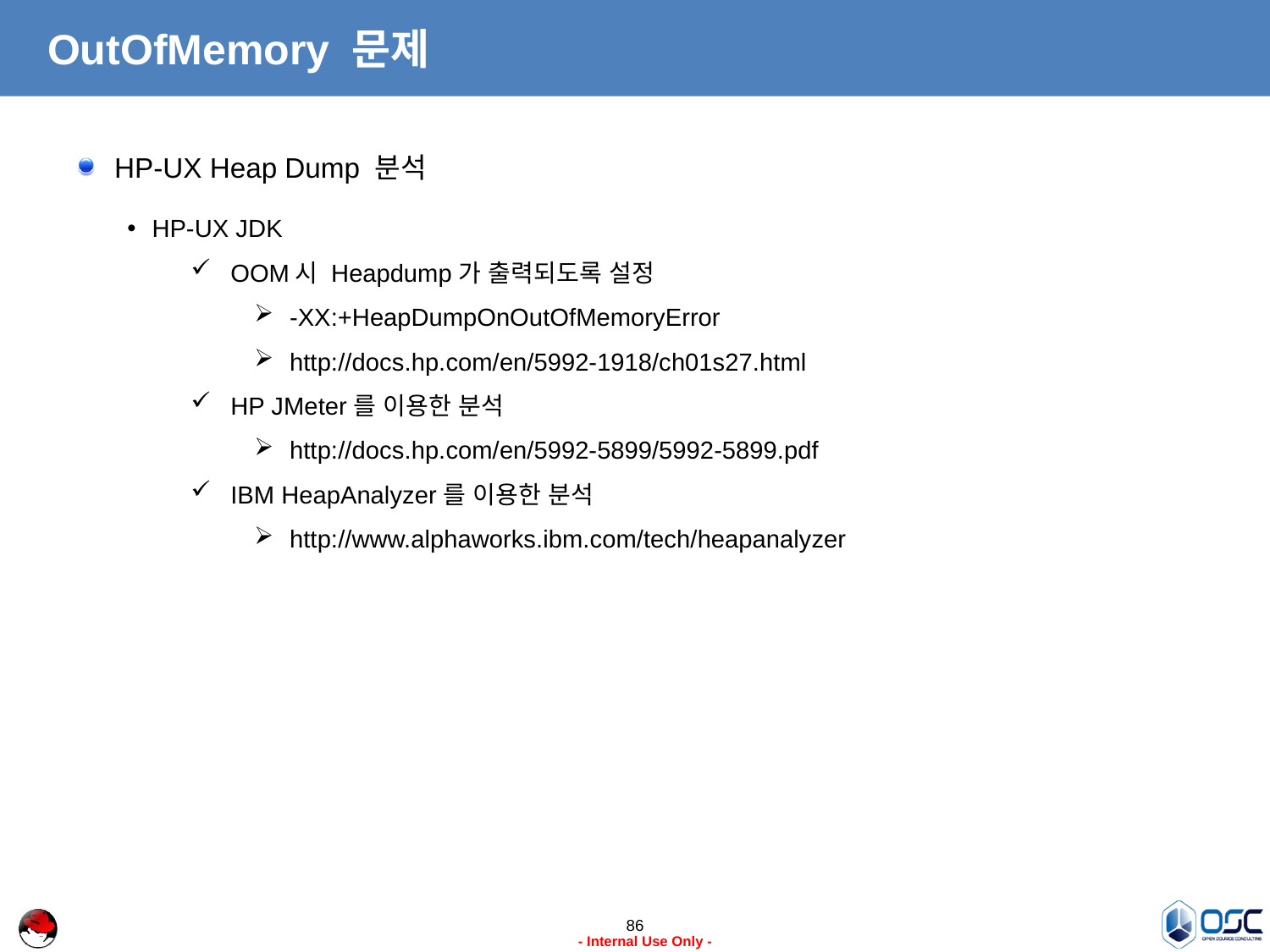

# OutOfMemory 문제
HP-UX Heap Dump 분석
HP-UX JDK
OOM시 Heapdump가 출력되도록 설정
-XX:+HeapDumpOnOutOfMemoryError
http://docs.hp.com/en/5992-1918/ch01s27.html
HP JMeter를 이용한 분석
http://docs.hp.com/en/5992-5899/5992-5899.pdf
IBM HeapAnalyzer를 이용한 분석
http://www.alphaworks.ibm.com/tech/heapanalyzer